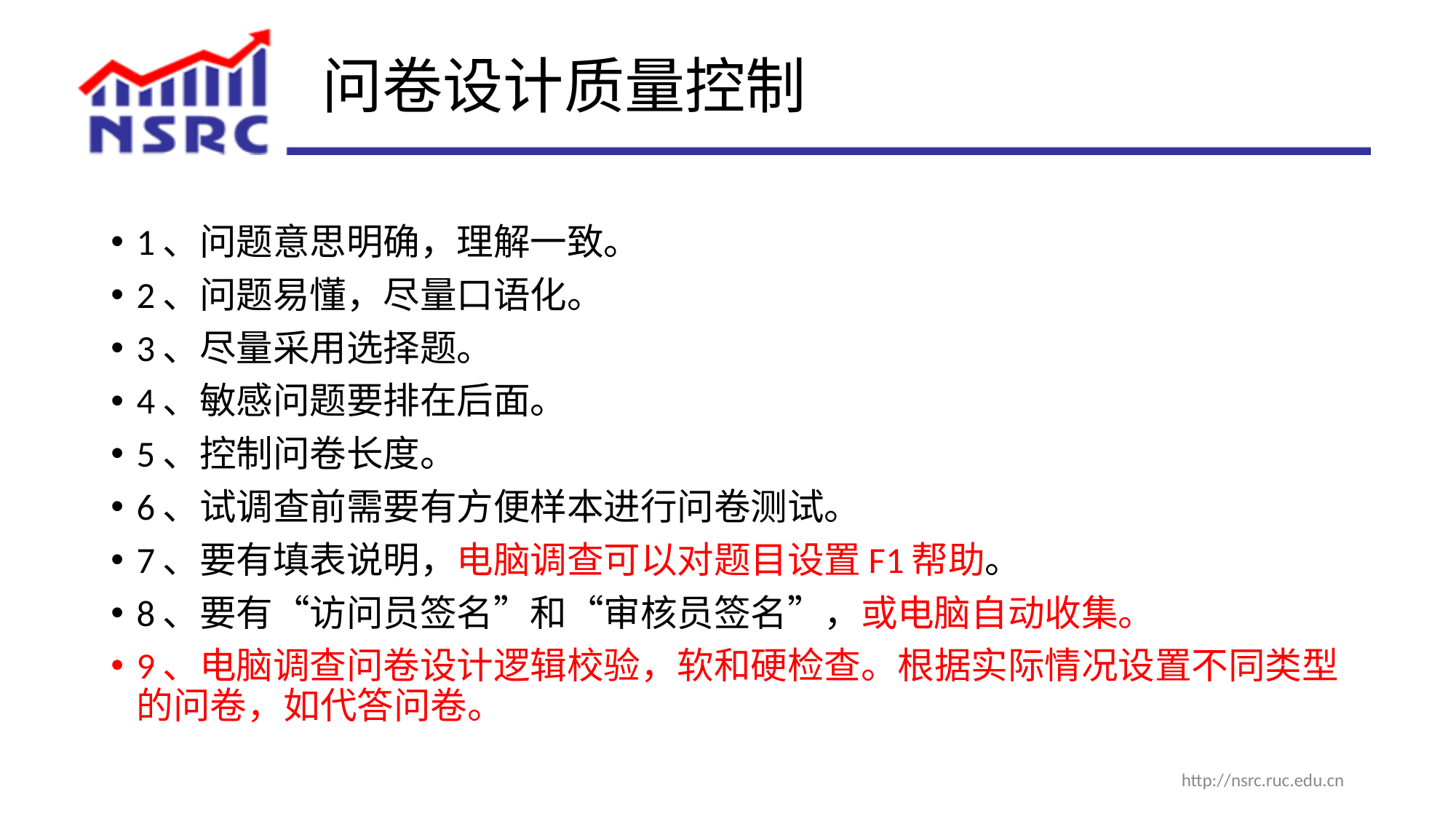

# 问卷设计质量控制
1、问题意思明确，理解一致。
2、问题易懂，尽量口语化。
3、尽量采用选择题。
4、敏感问题要排在后面。
5、控制问卷长度。
6、试调查前需要有方便样本进行问卷测试。
7、要有填表说明，电脑调查可以对题目设置F1帮助。
8、要有“访问员签名”和“审核员签名”，或电脑自动收集。
9、电脑调查问卷设计逻辑校验，软和硬检查。根据实际情况设置不同类型的问卷，如代答问卷。